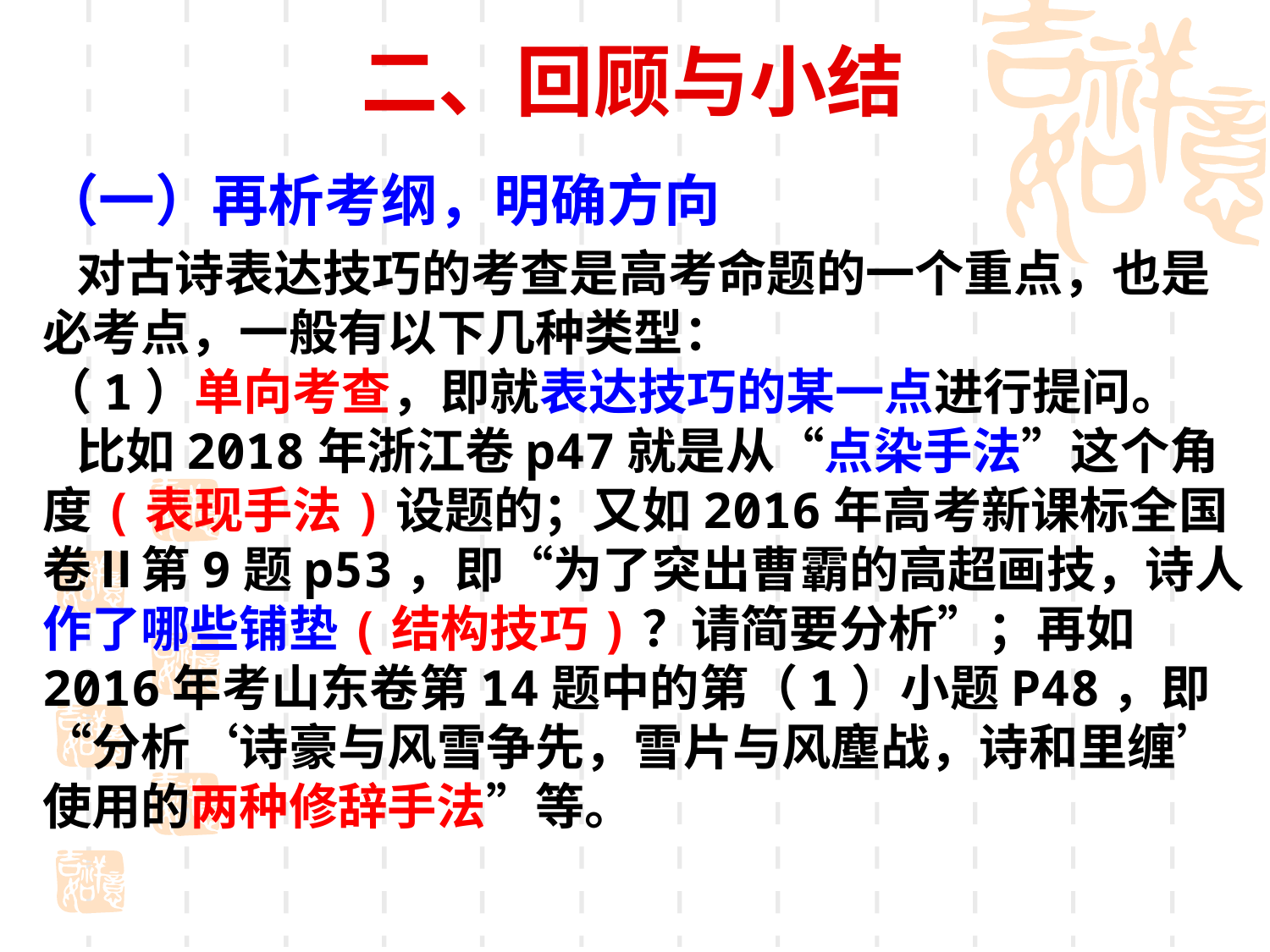

# 二、回顾与小结
（一）再析考纲，明确方向
  对古诗表达技巧的考查是高考命题的一个重点，也是必考点，一般有以下几种类型：
（1）单向考查，即就表达技巧的某一点进行提问。
  比如2018年浙江卷p47就是从“点染手法”这个角度(表现手法)设题的；又如2016年高考新课标全国卷Ⅱ第9题p53，即“为了突出曹霸的高超画技，诗人作了哪些铺垫(结构技巧)？请简要分析”；再如2016年考山东卷第14题中的第（1）小题P48，即“分析‘诗豪与风雪争先，雪片与风塵战，诗和里缠’使用的两种修辞手法”等。